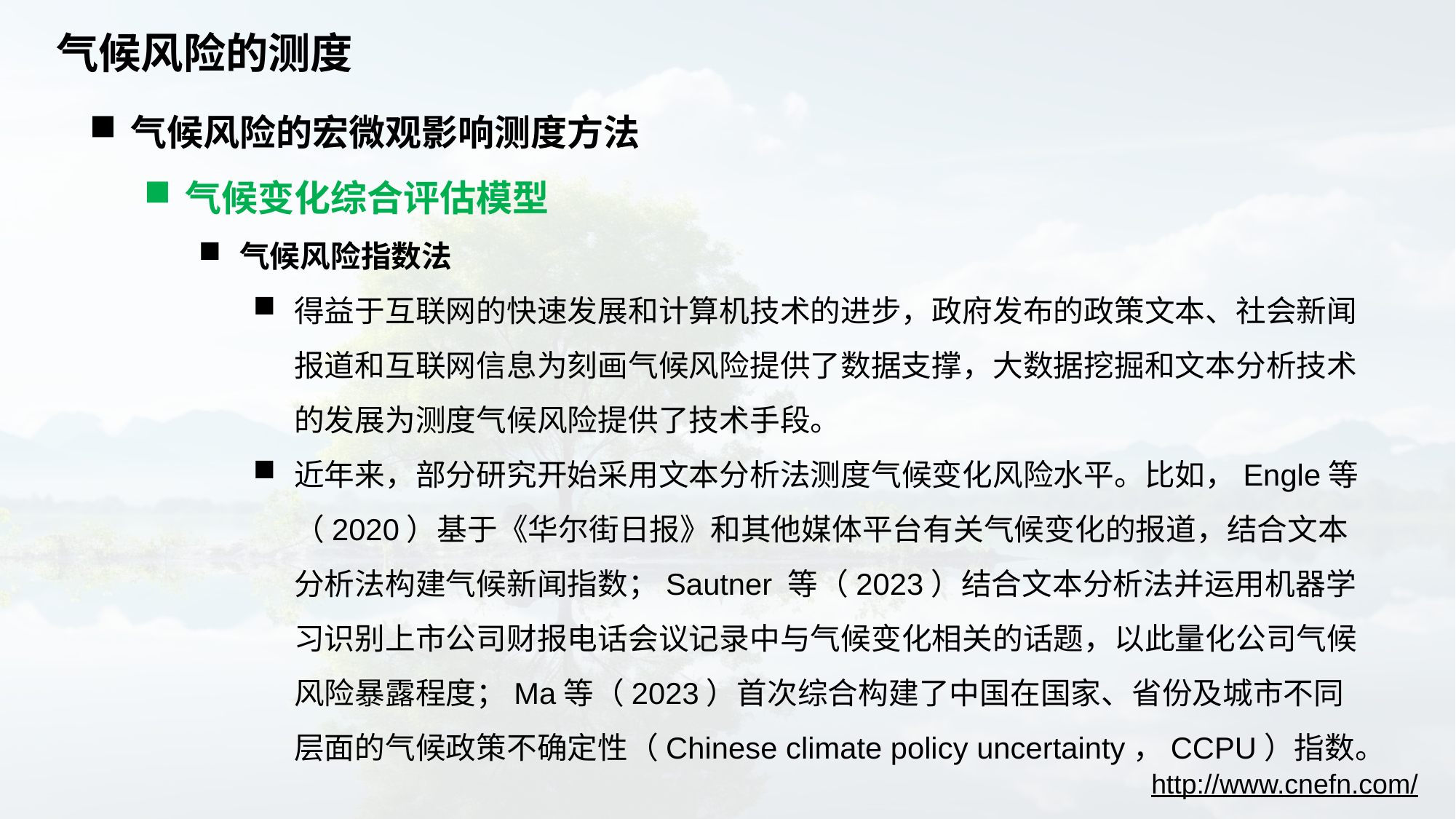

# 气候风险的测度
气候风险的宏微观影响测度方法
气候变化综合评估模型
气候风险指数法
得益于互联网的快速发展和计算机技术的进步，政府发布的政策文本、社会新闻报道和互联网信息为刻画气候风险提供了数据支撑，大数据挖掘和文本分析技术的发展为测度气候风险提供了技术手段。
近年来，部分研究开始采用文本分析法测度气候变化风险水平。比如，Engle等（2020）基于《华尔街日报》和其他媒体平台有关气候变化的报道，结合文本分析法构建气候新闻指数；Sautner 等（2023）结合文本分析法并运用机器学习识别上市公司财报电话会议记录中与气候变化相关的话题，以此量化公司气候风险暴露程度；Ma等（2023）首次综合构建了中国在国家、省份及城市不同层面的气候政策不确定性（Chinese climate policy uncertainty，CCPU）指数。